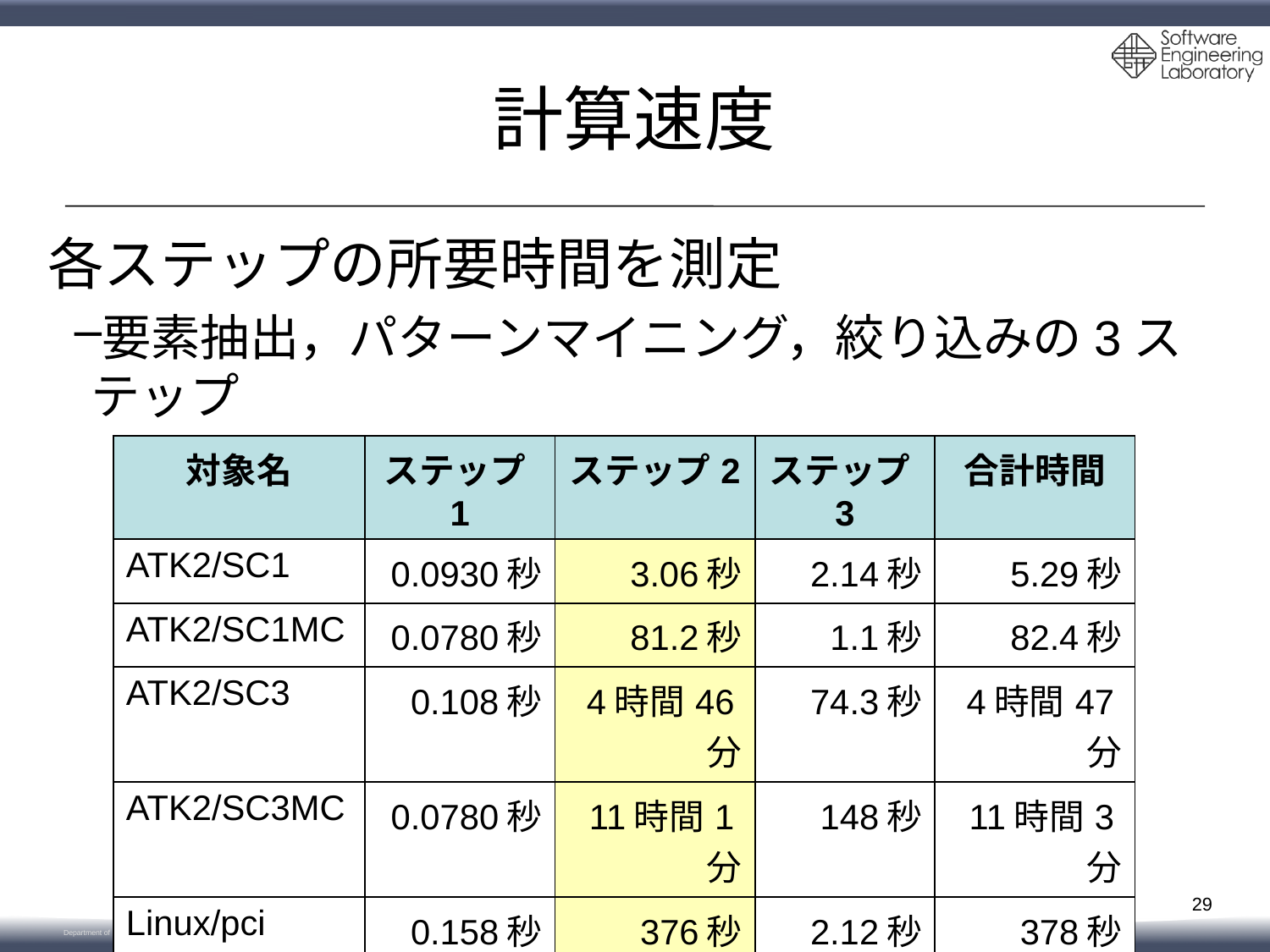

# 計算速度
各ステップの所要時間を測定
要素抽出，パターンマイニング，絞り込みの3ステップ
| 対象名 | ステップ1 | ステップ2 | ステップ3 | 合計時間 |
| --- | --- | --- | --- | --- |
| ATK2/SC1 | 0.0930秒 | 3.06秒 | 2.14秒 | 5.29秒 |
| ATK2/SC1MC | 0.0780秒 | 81.2秒 | 1.1秒 | 82.4秒 |
| ATK2/SC3 | 0.108秒 | 4時間46分 | 74.3秒 | 4時間47分 |
| ATK2/SC3MC | 0.0780秒 | 11時間1分 | 148秒 | 11時間3分 |
| Linux/pci | 0.158秒 | 376秒 | 2.12秒 | 378秒 |
| Linux/arm | 0.141秒 | 19.3秒 | 0.313秒 | 19.6秒 |
29